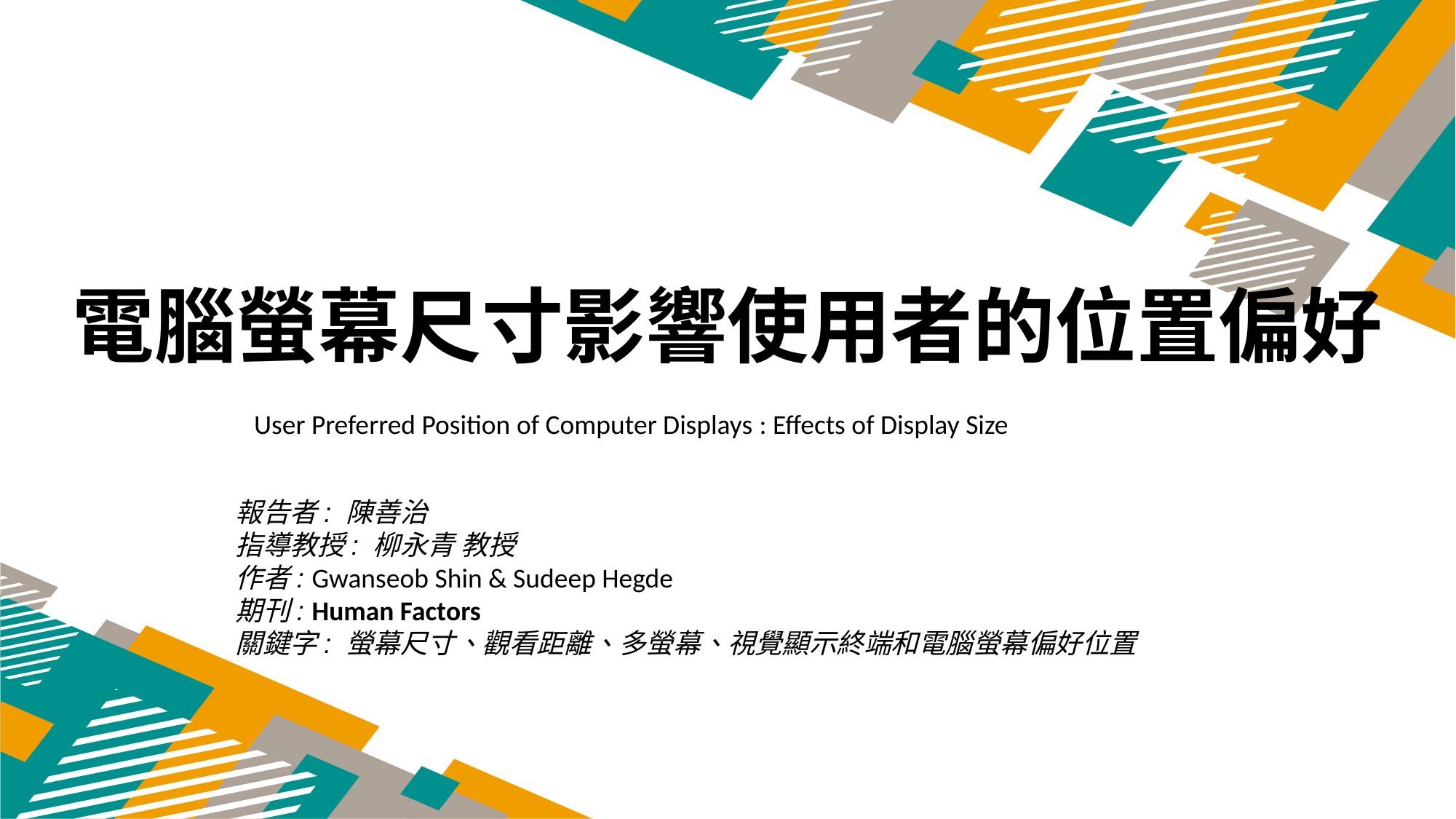

電腦螢幕尺寸影響使用者的位置偏好
User Preferred Position of Computer Displays : Effects of Display Size
報告者: 陳善治
指導教授: 柳永青 教授
作者: Gwanseob Shin & Sudeep Hegde
期刊: Human Factors
關鍵字: 螢幕尺寸、觀看距離、多螢幕、視覺顯示終端和電腦螢幕偏好位置